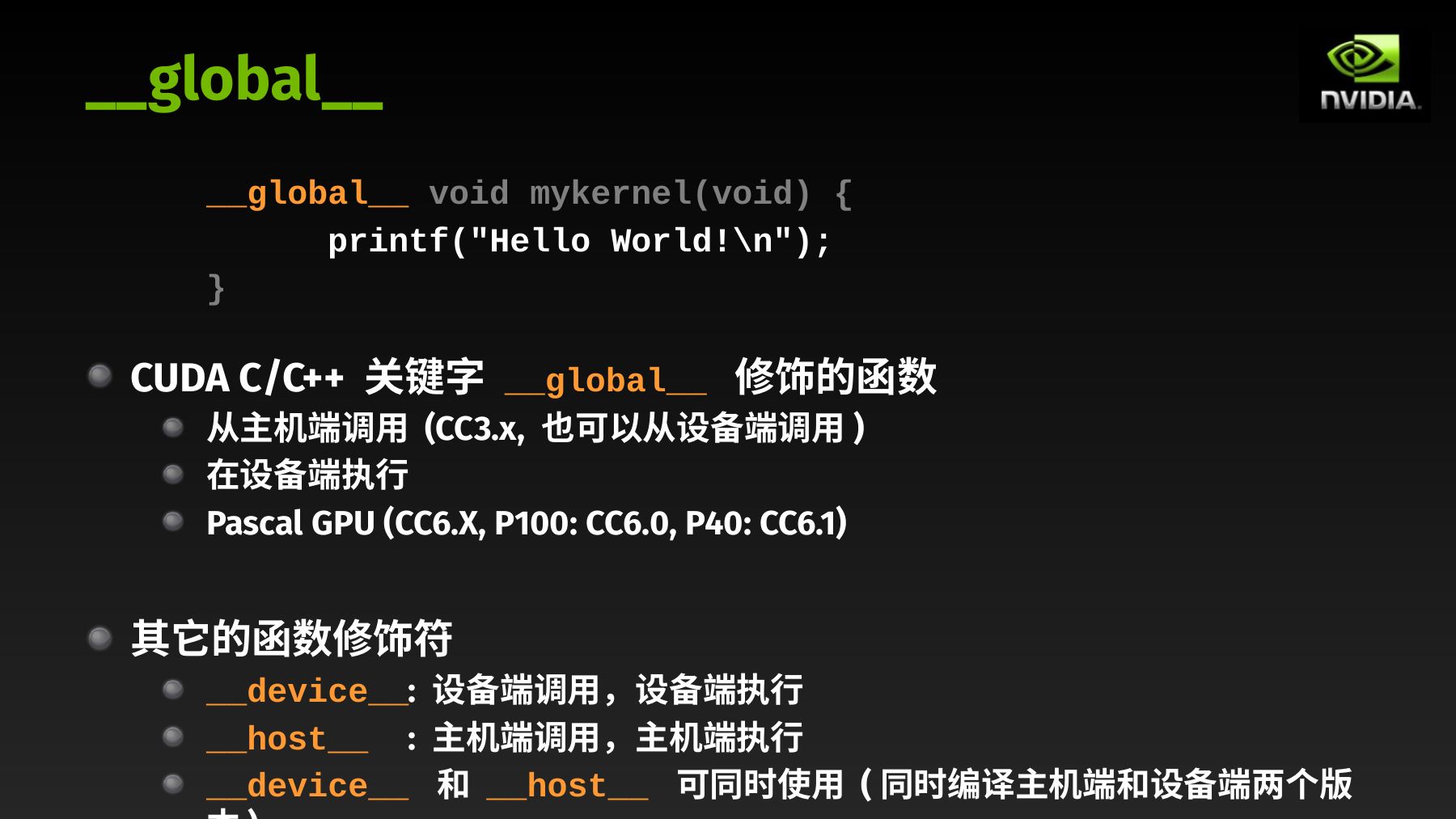

# __global__
	__global__ void mykernel(void) {
		printf("Hello World!\n");
	}

CUDA C/C++ 关键字 __global__ 修饰的函数
从主机端调用 (CC3.x, 也可以从设备端调用)
在设备端执行
Pascal GPU (CC6.X, P100: CC6.0, P40: CC6.1)

其它的函数修饰符
__device__: 设备端调用，设备端执行
__host__  : 主机端调用，主机端执行
__device__ 和 __host__ 可同时使用 (同时编译主机端和设备端两个版本)